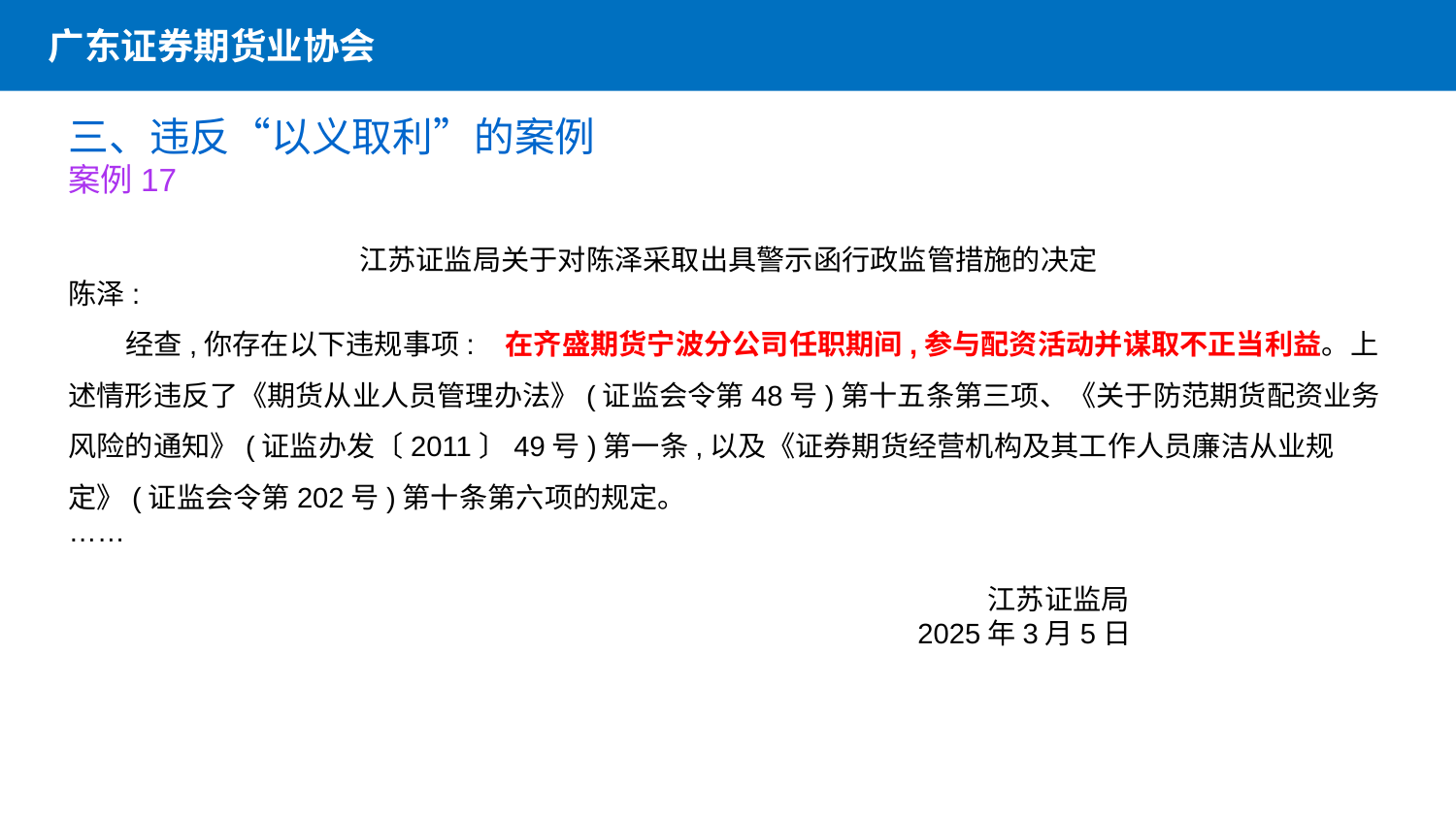

广东证券期货业协会
三、违反“以义取利”的案例
案例17

江苏证监局关于对陈泽采取出具警示函行政监管措施的决定
陈泽:
        经查,你存在以下违规事项:   在齐盛期货宁波分公司任职期间,参与配资活动并谋取不正当利益。上述情形违反了《期货从业人员管理办法》(证监会令第48号)第十五条第三项、《关于防范期货配资业务风险的通知》(证监办发〔2011〕49号)第一条,以及《证券期货经营机构及其工作人员廉洁从业规定》(证监会令第202号)第十条第六项的规定。
……

                                                                                                        江苏证监局
　　　　　　　                                                                                                      2025年3月5日